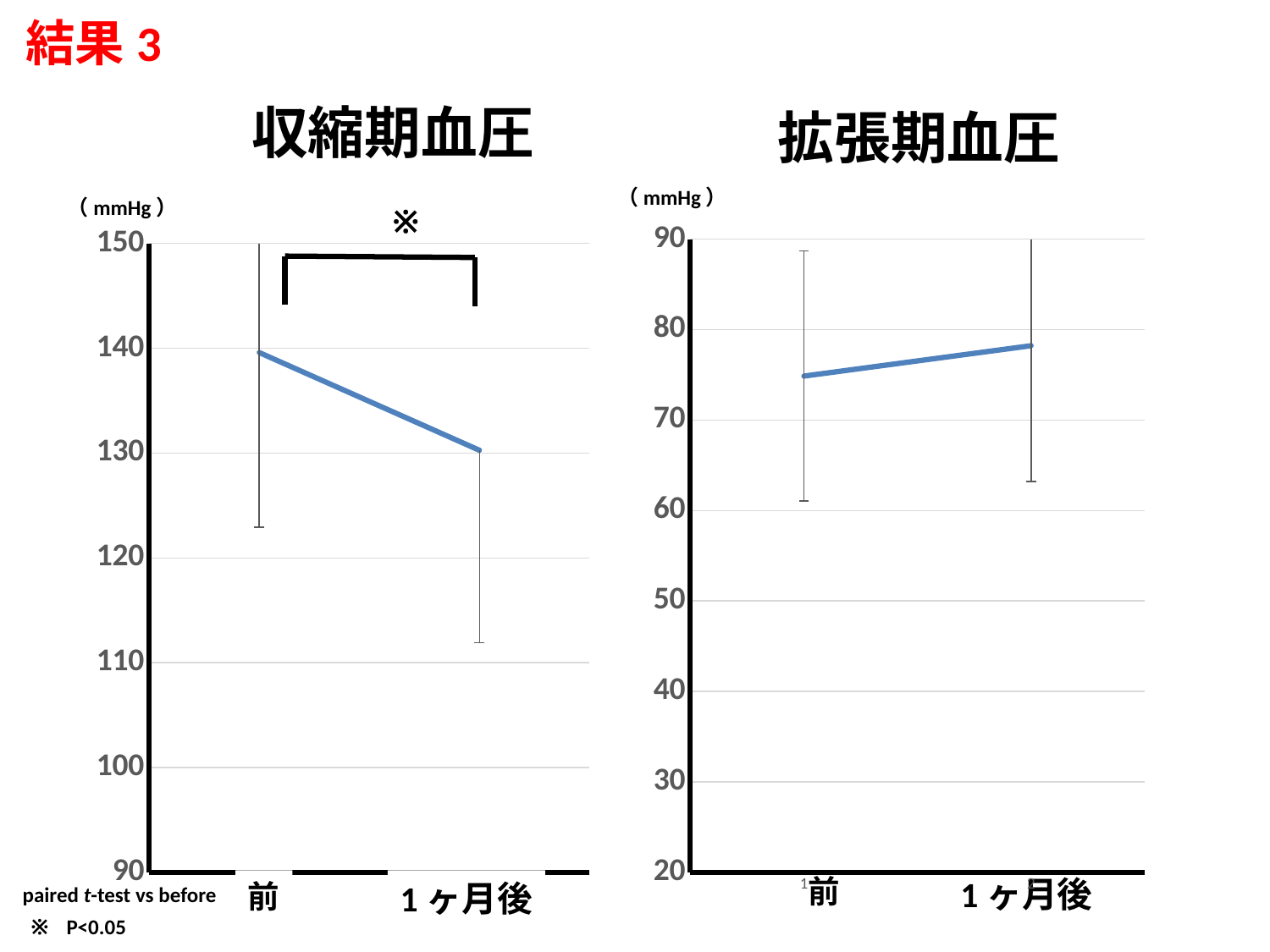

結果3
収縮期血圧
拡張期血圧
（mmHg）
（mmHg）
※

### Chart

| Category |  |
|---|---|

### Chart

| Category |  |
|---|---|
前
1ヶ月後
前
1ヶ月後
paired t-test vs before
※
P<0.05